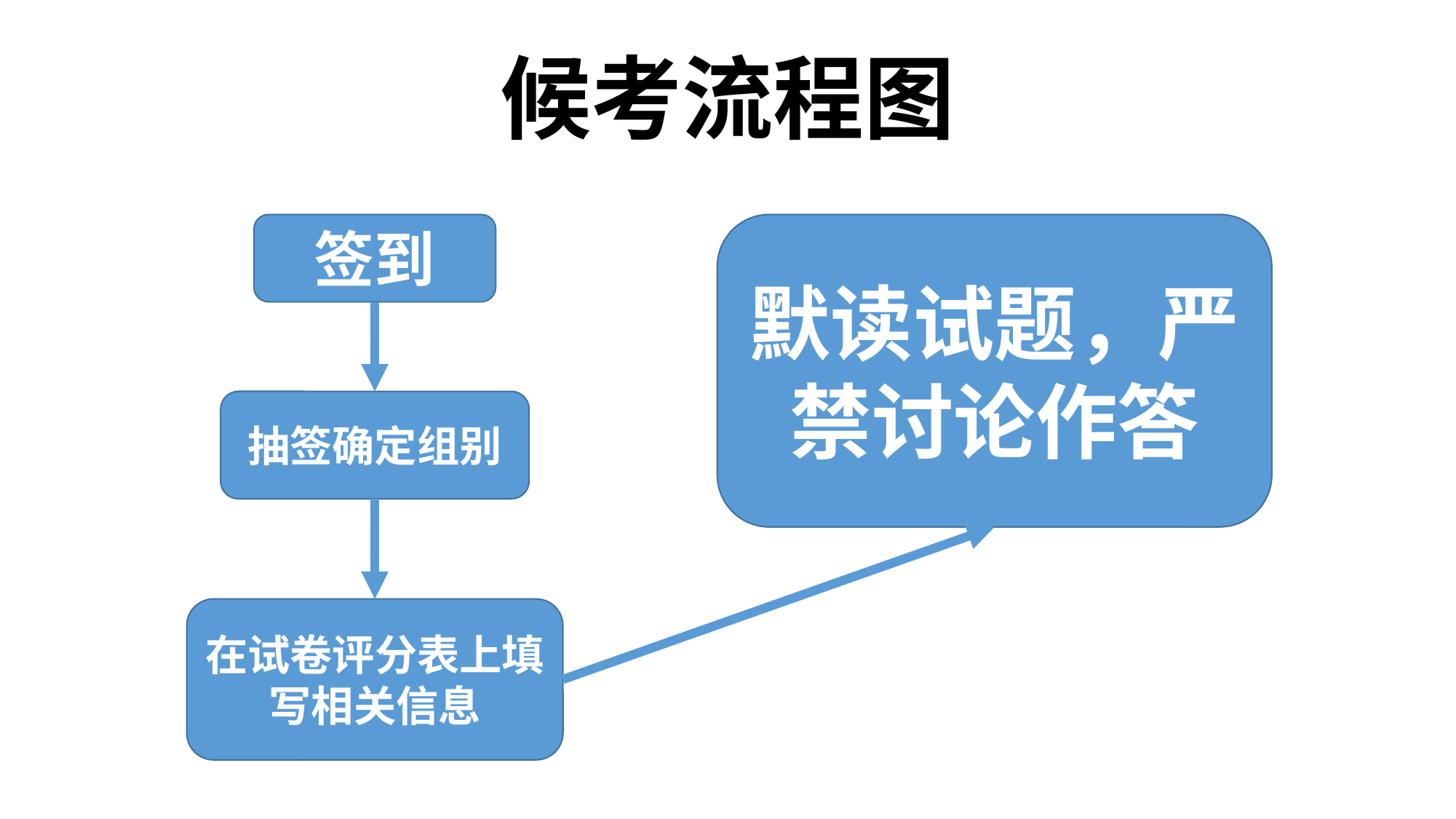

候考流程图
默读试题，严禁讨论作答
签到
抽签确定组别
在试卷评分表上填写相关信息